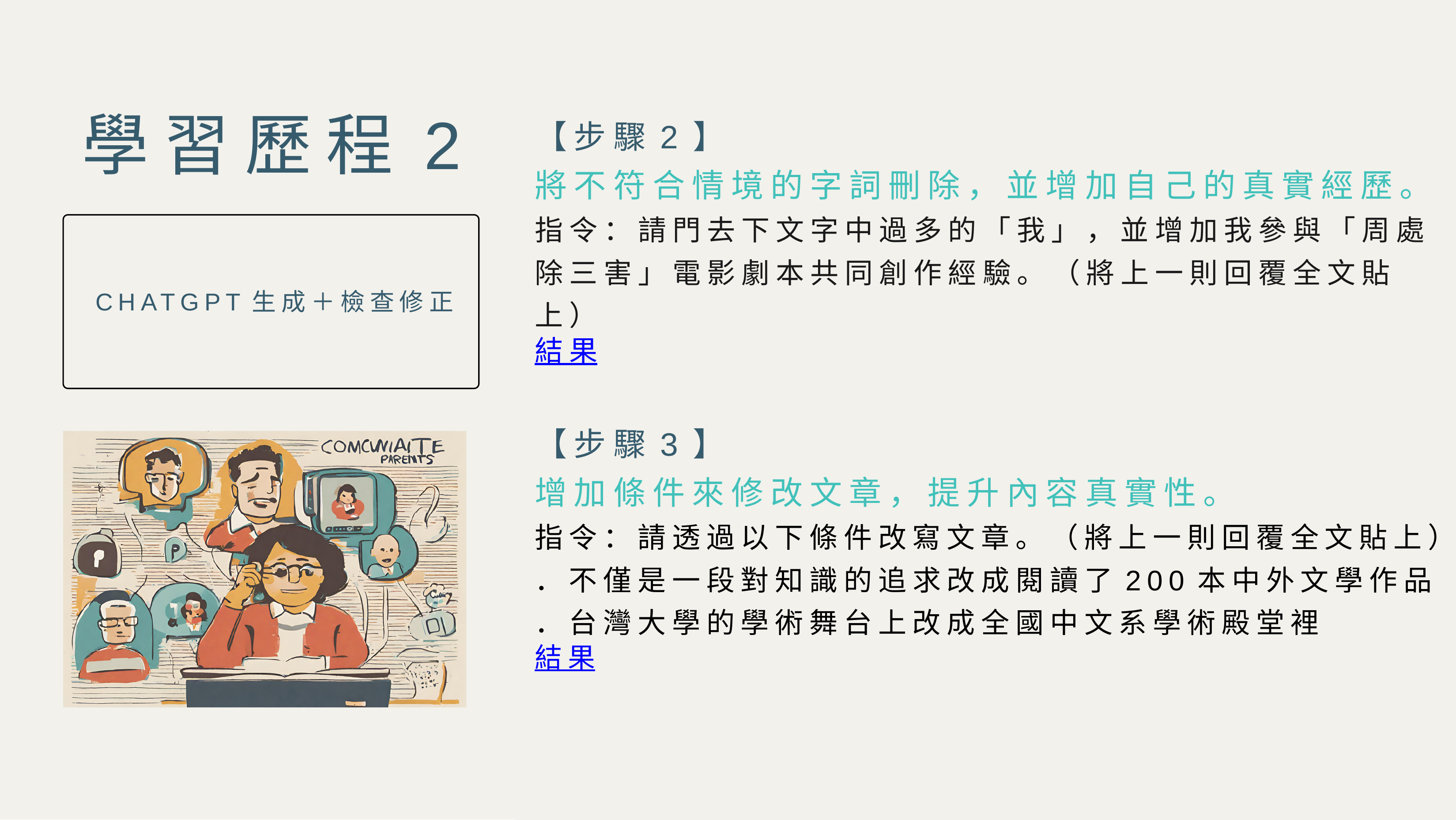

學習歷程2

【步驟2】
將不符合情境的字詞刪除，並增加自己的真實經歷。
指令：請門去下文字中過多的「我」，並增加我參與「周處除三害」電影劇本共同創作經驗。（將上一則回覆全文貼上）
結果

 CHATGPT生成＋檢查修正

【步驟3】
增加條件來修改文章，提升內容真實性。
指令：請透過以下條件改寫文章。（將上一則回覆全文貼上）
．不僅是一段對知識的追求改成閱讀了200本中外文學作品
．台灣大學的學術舞台上改成全國中文系學術殿堂裡
結果